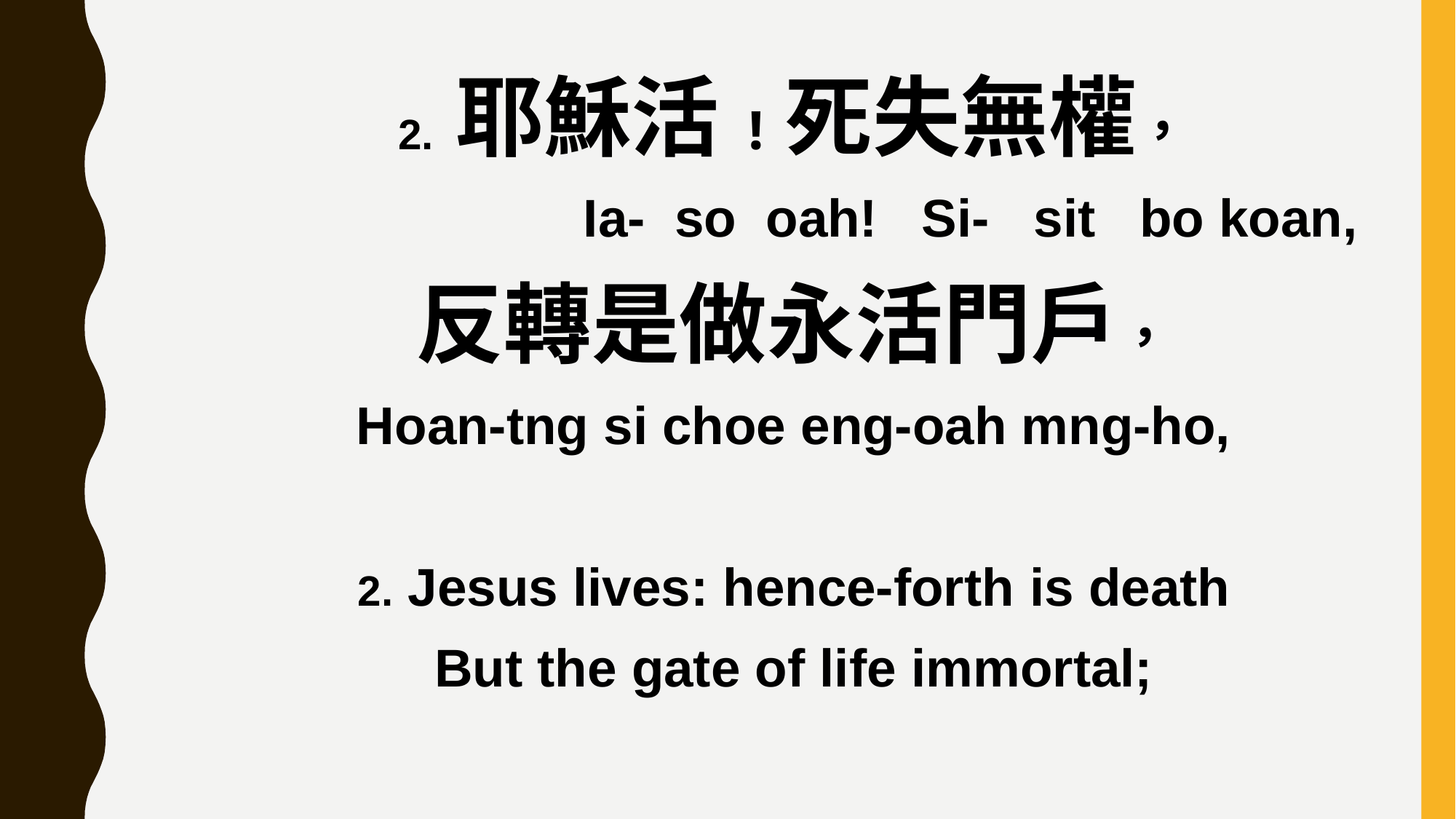

2. 耶穌活!死失無權，
                            Ia-  so  oah!   Si-   sit   bo koan,
反轉是做永活門戶，
Hoan-tng si choe eng-oah mng-ho,

2. Jesus lives: hence-forth is death
But the gate of life immortal;